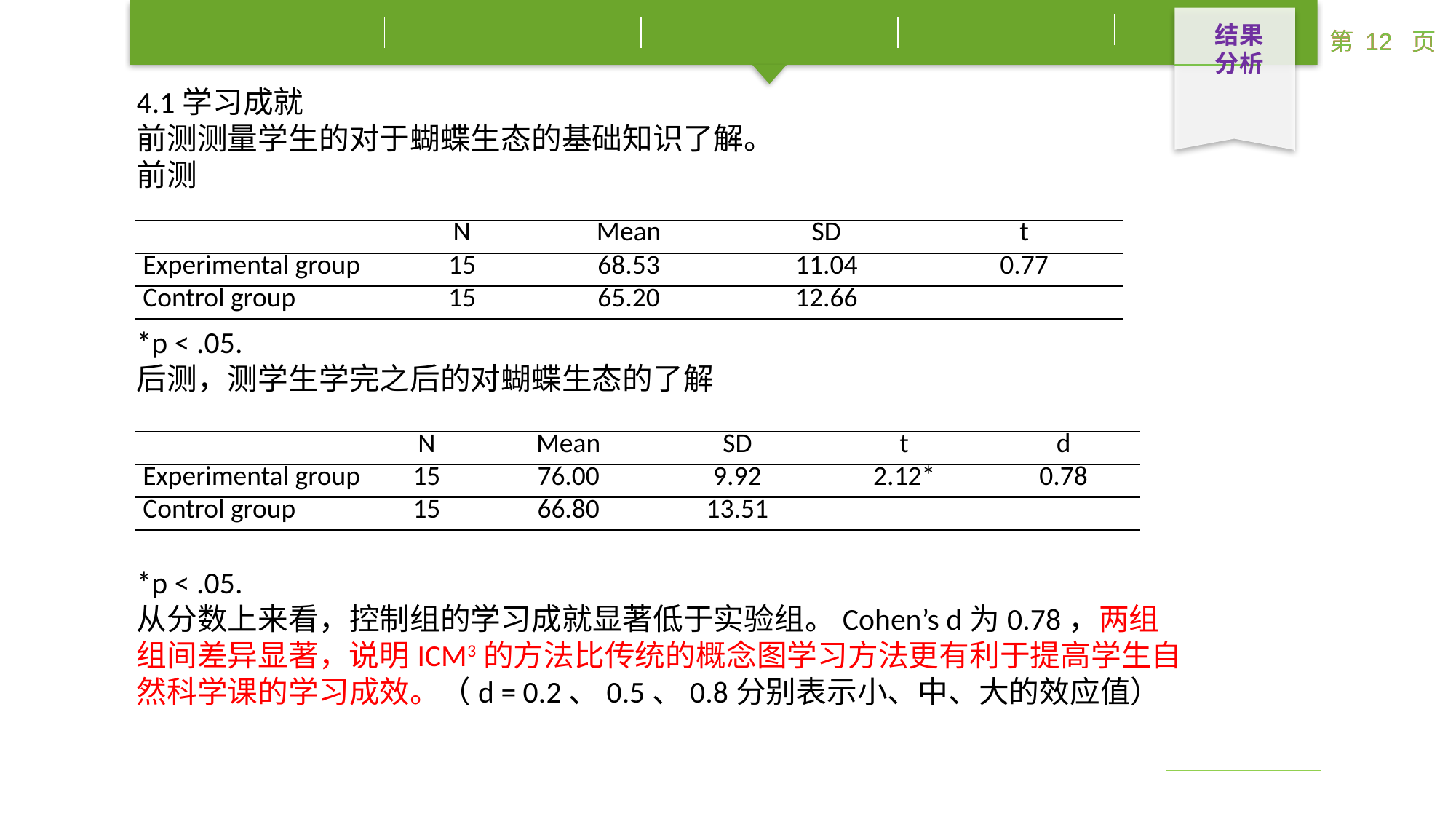

结果分析
4.1学习成就
前测测量学生的对于蝴蝶生态的基础知识了解。
前测

*p < .05.
后测，测学生学完之后的对蝴蝶生态的了解

*p < .05.
从分数上来看，控制组的学习成就显著低于实验组。Cohen’s d为0.78，两组组间差异显著，说明ICM3的方法比传统的概念图学习方法更有利于提高学生自然科学课的学习成效。（d = 0.2、0.5、0.8分别表示小、中、大的效应值）
|  | N | Mean | SD | t |
| --- | --- | --- | --- | --- |
| Experimental group | 15 | 68.53 | 11.04 | 0.77 |
| Control group | 15 | 65.20 | 12.66 |  |
|  | N | Mean | SD | t | d |
| --- | --- | --- | --- | --- | --- |
| Experimental group | 15 | 76.00 | 9.92 | 2.12\* | 0.78 |
| Control group | 15 | 66.80 | 13.51 |  |  |